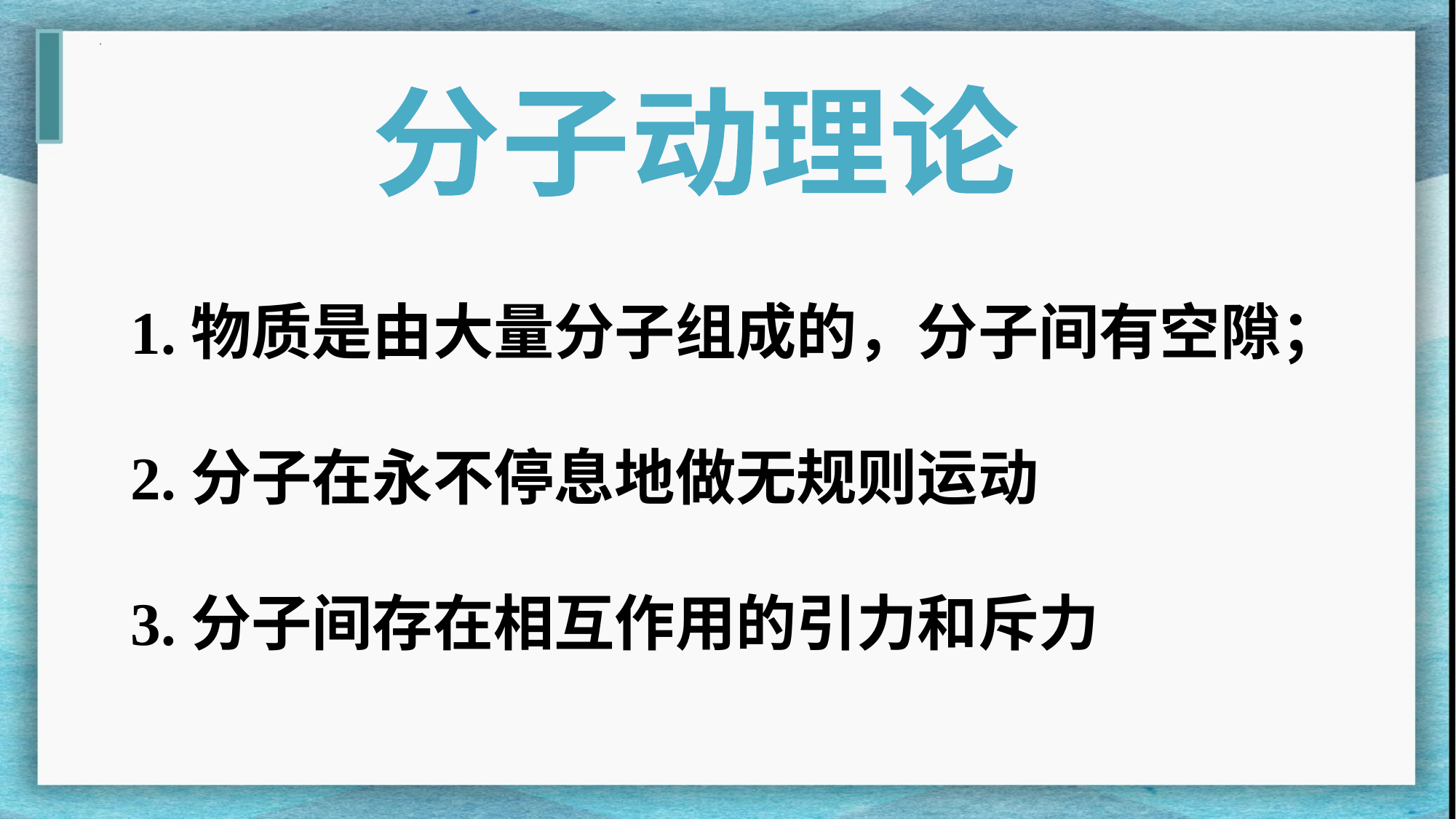

分子动理论
1.物质是由大量分子组成的，分子间有空隙；
2.分子在永不停息地做无规则运动
3.分子间存在相互作用的引力和斥力